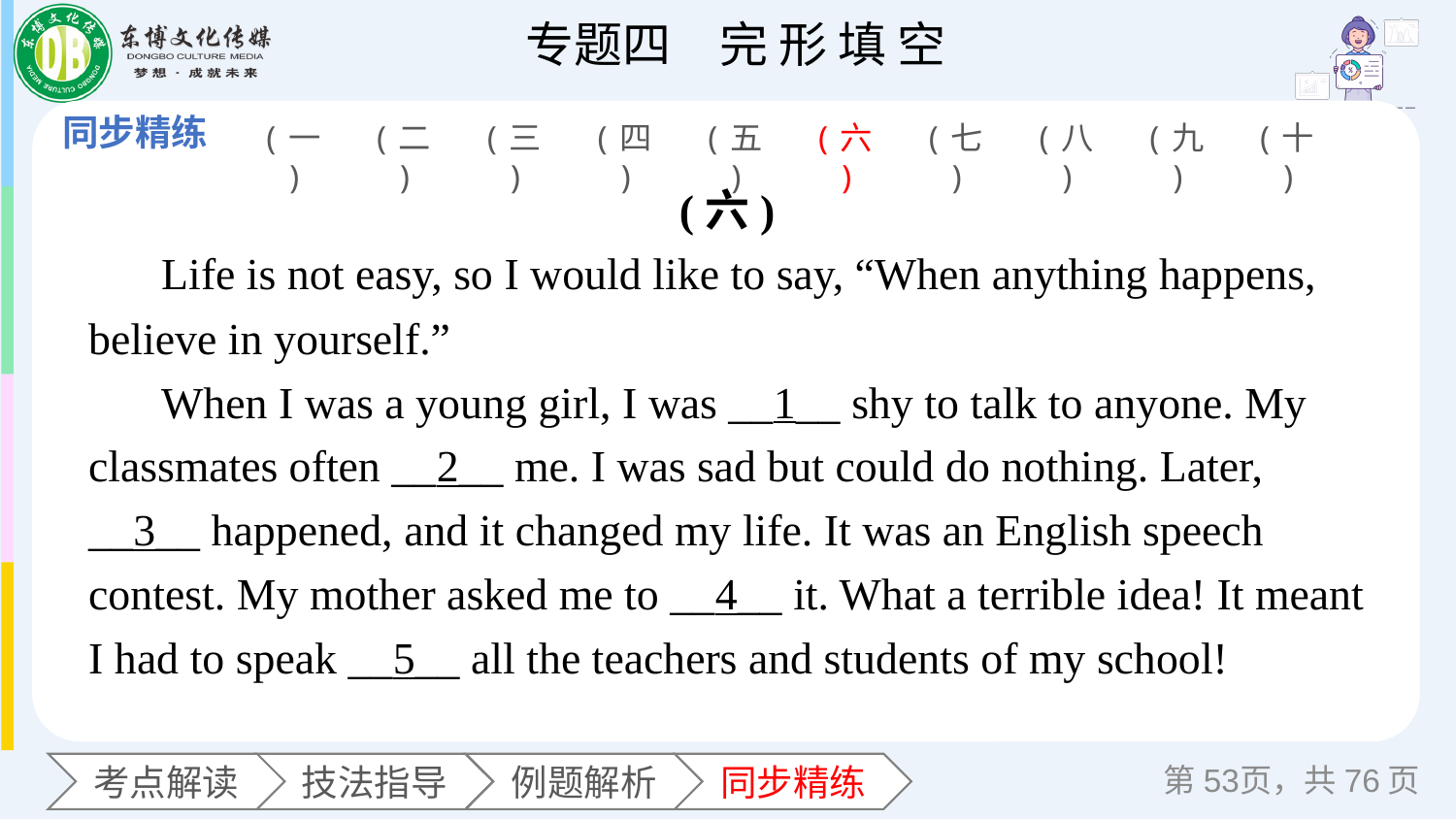

(一)
(二)
(三)
(四)
(五)
(六)
(七)
(八)
(九)
(十)
(六)
Life is not easy, so I would like to say, “When anything happens, believe in yourself.”
When I was a young girl, I was __1__ shy to talk to anyone. My classmates often __2__ me. I was sad but could do nothing. Later, __3__ happened, and it changed my life. It was an English speech contest. My mother asked me to __4__ it. What a terrible idea! It meant I had to speak __5__ all the teachers and students of my school!
第53页，共76页